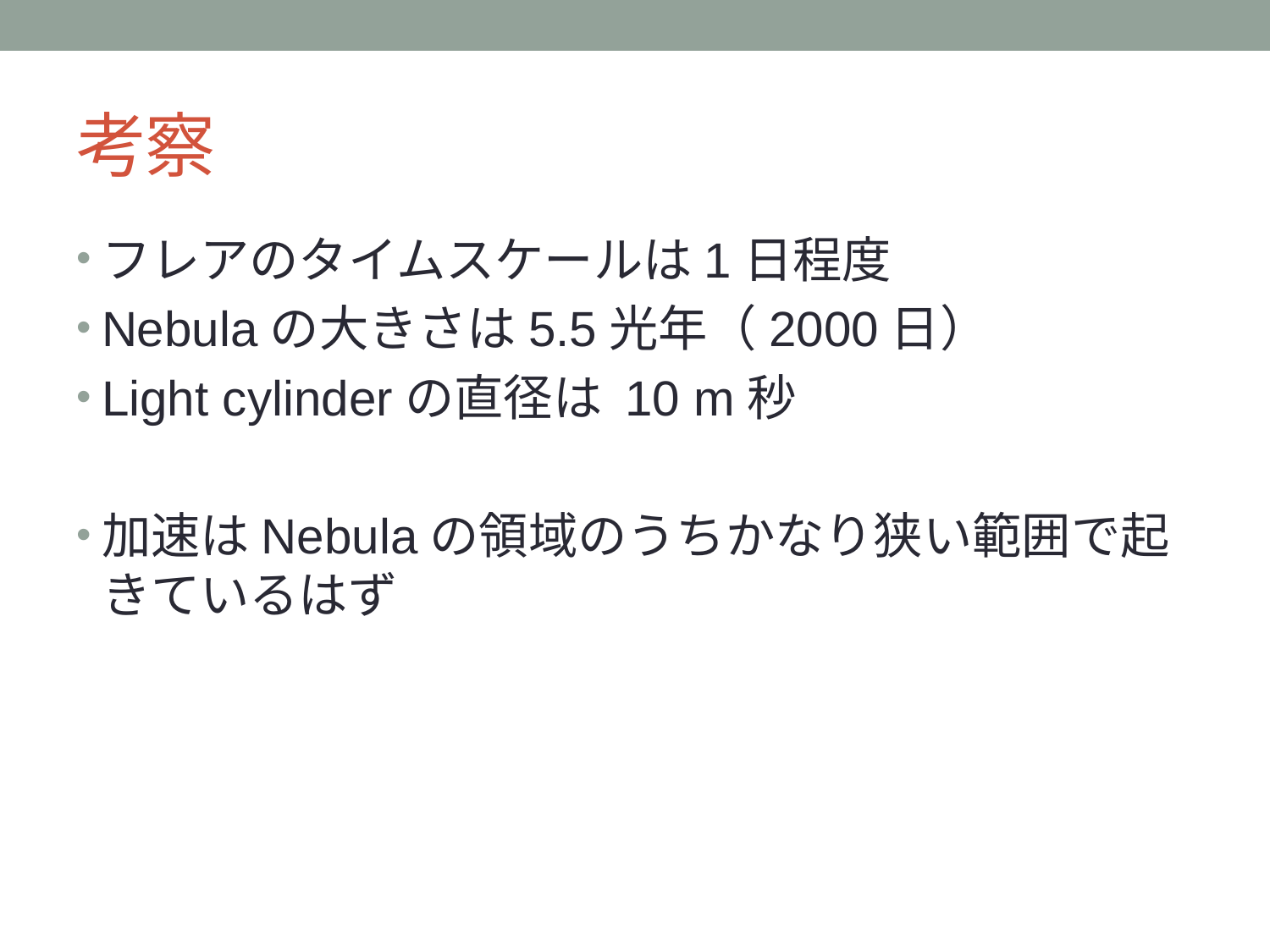

# 考察
フレアのタイムスケールは1日程度
Nebulaの大きさは5.5光年（2000日）
Light cylinderの直径は 10 m秒

加速はNebulaの領域のうちかなり狭い範囲で起きているはず